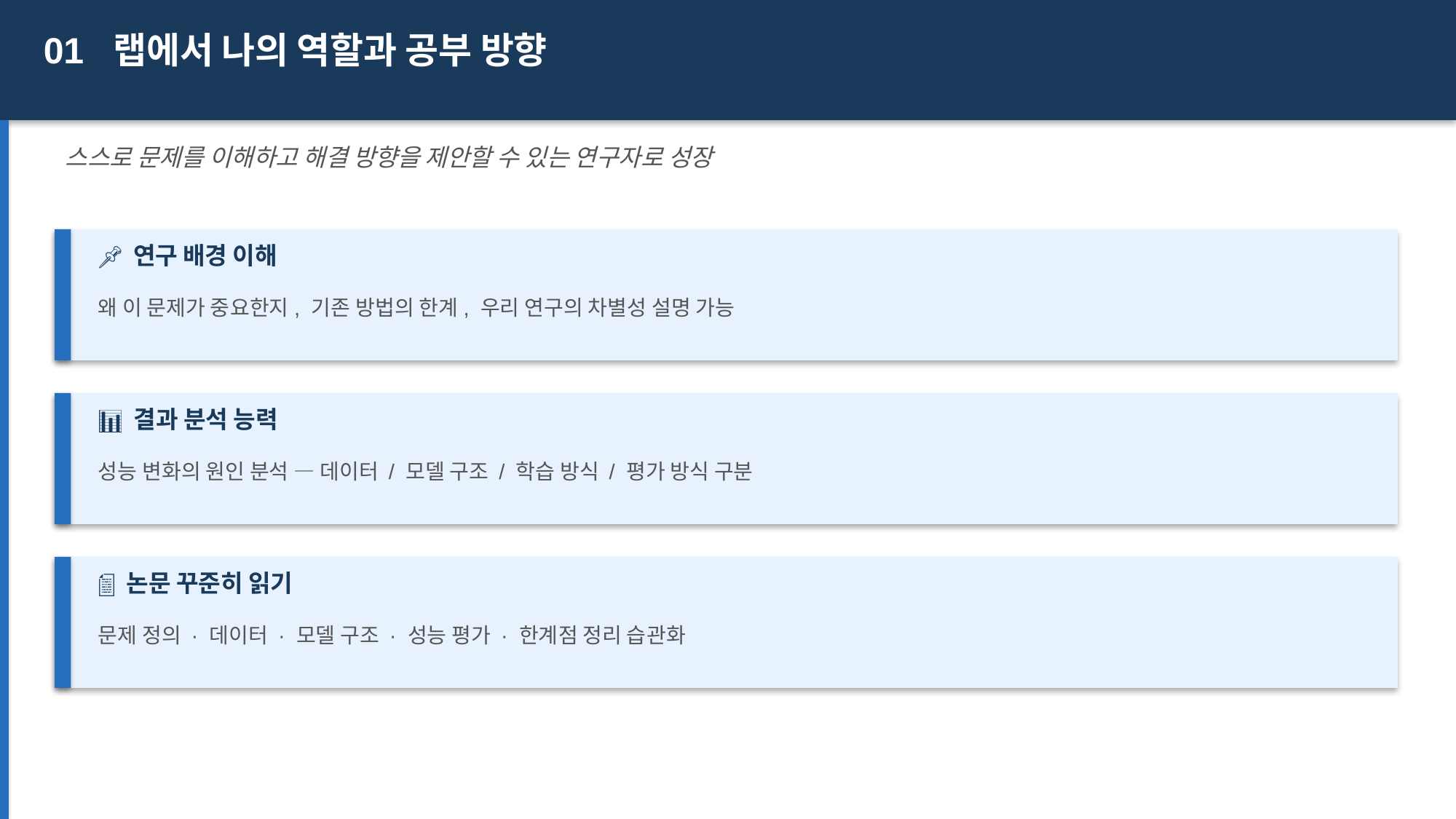

01  랩에서 나의 역할과 공부 방향

스스로 문제를 이해하고 해결 방향을 제안할 수 있는 연구자로 성장

📌 연구 배경 이해
왜 이 문제가 중요한지, 기존 방법의 한계, 우리 연구의 차별성 설명 가능

📊 결과 분석 능력
성능 변화의 원인 분석 — 데이터 / 모델 구조 / 학습 방식 / 평가 방식 구분

📄 논문 꾸준히 읽기
문제 정의 · 데이터 · 모델 구조 · 성능 평가 · 한계점 정리 습관화